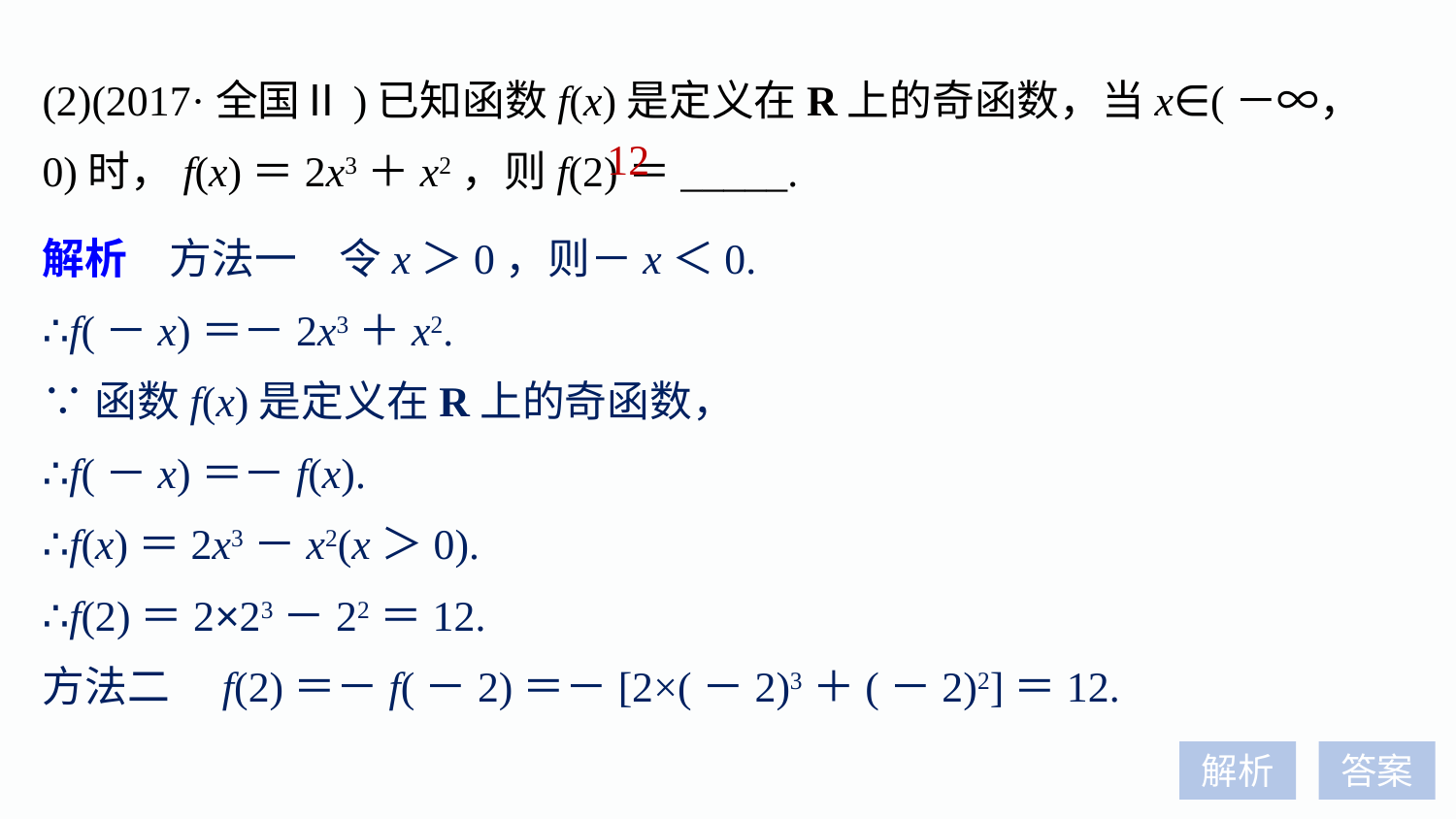

多维探究
(2)(2017·全国Ⅱ)已知函数f(x)是定义在R上的奇函数，当x∈(－∞，0)时，f(x)＝2x3＋x2，则f(2)＝_____.
12
解析　方法一　令x＞0，则－x＜0.
∴f(－x)＝－2x3＋x2.
∵函数f(x)是定义在R上的奇函数，
∴f(－x)＝－f(x).
∴f(x)＝2x3－x2(x＞0).
∴f(2)＝2×23－22＝12.
方法二　f(2)＝－f(－2)＝－[2×(－2)3＋(－2)2]＝12.
解析
答案